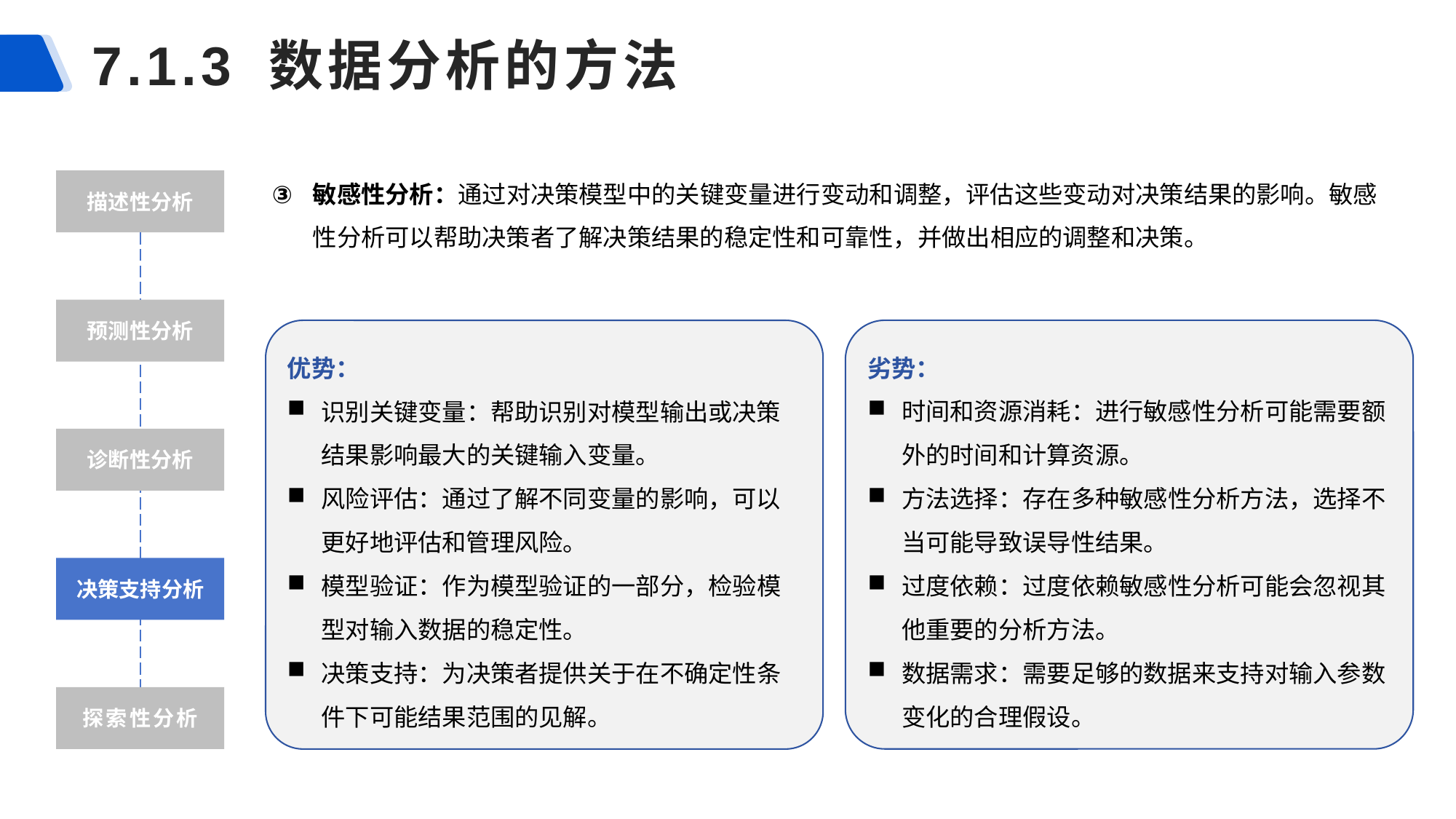

# 7.1.3 数据分析的方法
敏感性分析：通过对决策模型中的关键变量进行变动和调整，评估这些变动对决策结果的影响。敏感性分析可以帮助决策者了解决策结果的稳定性和可靠性，并做出相应的调整和决策。
描述性分析
预测性分析
劣势：
时间和资源消耗：进行敏感性分析可能需要额外的时间和计算资源。
方法选择：存在多种敏感性分析方法，选择不当可能导致误导性结果。
过度依赖：过度依赖敏感性分析可能会忽视其他重要的分析方法。
数据需求：需要足够的数据来支持对输入参数变化的合理假设。
优势：
识别关键变量：帮助识别对模型输出或决策结果影响最大的关键输入变量。
风险评估：通过了解不同变量的影响，可以更好地评估和管理风险。
模型验证：作为模型验证的一部分，检验模型对输入数据的稳定性。
决策支持：为决策者提供关于在不确定性条件下可能结果范围的见解。
诊断性分析
决策支持分析
探索性分析